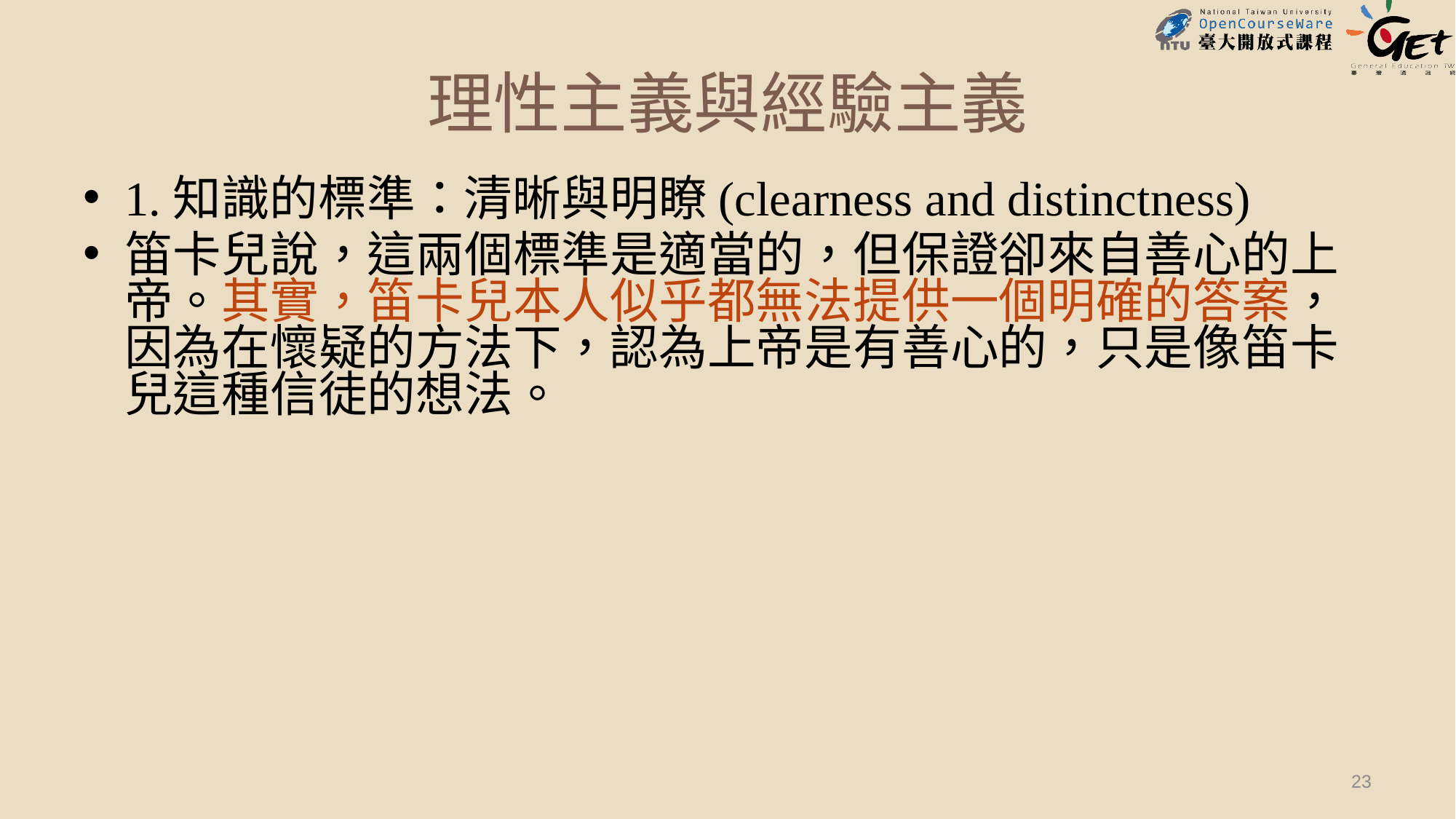

# 理性主義與經驗主義
1.知識的標準：清晰與明瞭(clearness and distinctness)
笛卡兒說，這兩個標準是適當的，但保證卻來自善心的上帝。其實，笛卡兒本人似乎都無法提供一個明確的答案，因為在懷疑的方法下，認為上帝是有善心的，只是像笛卡兒這種信徒的想法。

23